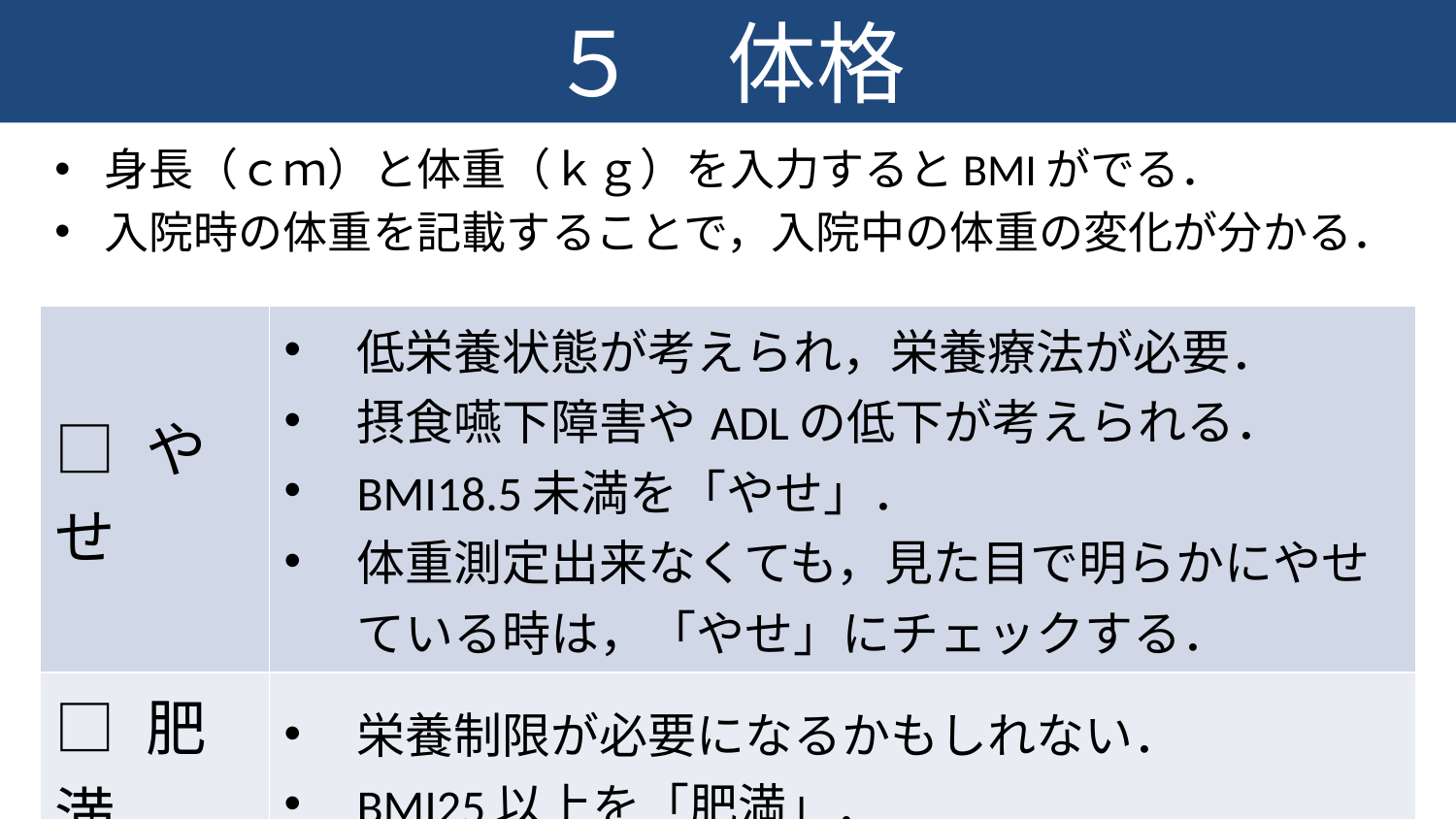

# ５　体格
身長（ｃｍ）と体重（ｋｇ）を入力するとBMIがでる．
入院時の体重を記載することで，入院中の体重の変化が分かる．
| □ やせ | 低栄養状態が考えられ，栄養療法が必要． 摂食嚥下障害やADLの低下が考えられる． BMI18.5未満を「やせ」． 体重測定出来なくても，見た目で明らかにやせている時は，「やせ」にチェックする． |
| --- | --- |
| □ 肥満 | 栄養制限が必要になるかもしれない． BMI25以上を「肥満」． |